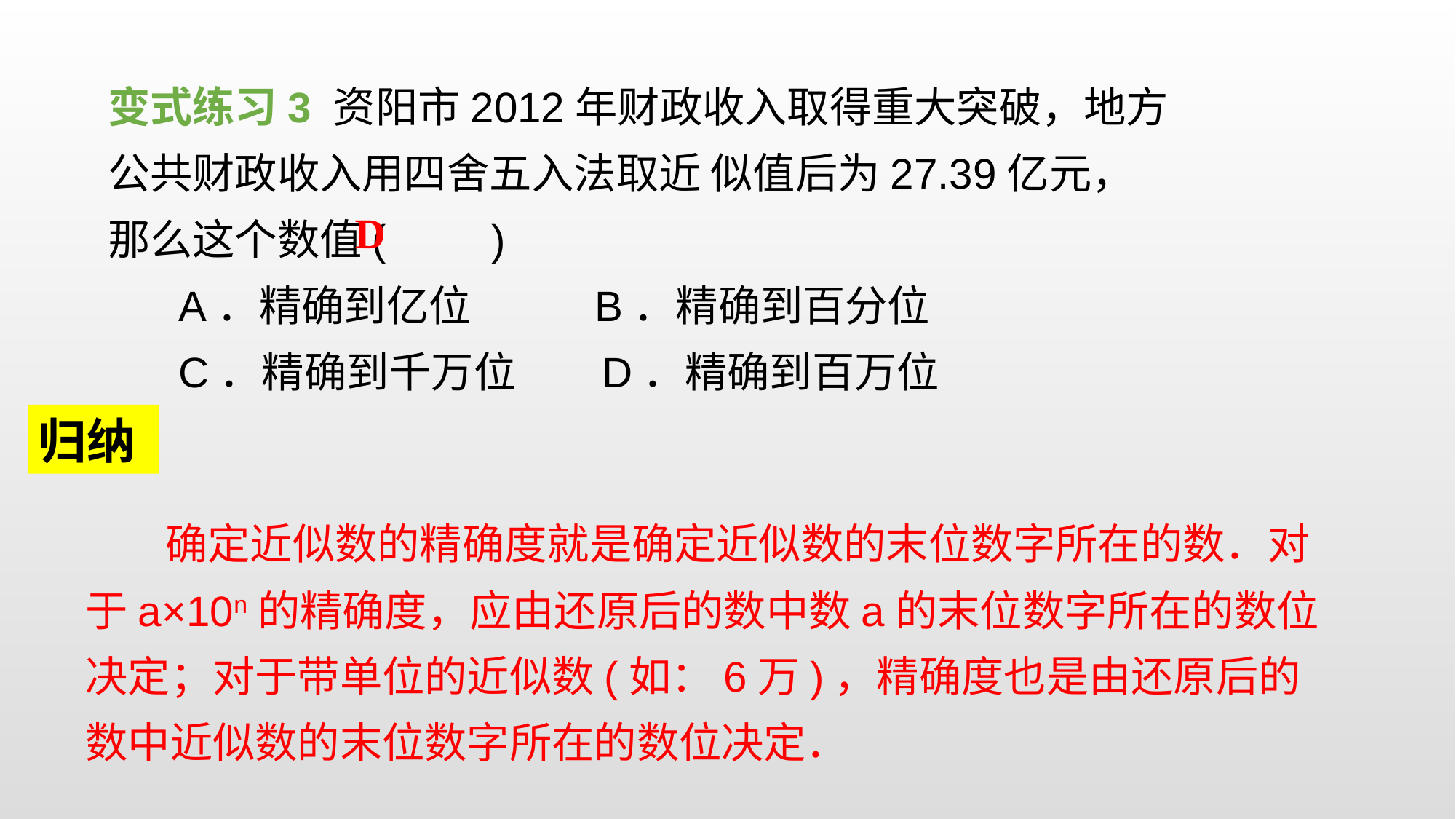

变式练习3 资阳市2012年财政收入取得重大突破，地方公共财政收入用四舍五入法取近 似值后为27.39亿元，那么这个数值(　　)
      A．精确到亿位            B．精确到百分位
      C．精确到千万位        D．精确到百万位
D
归纳
        确定近似数的精确度就是确定近似数的末位数字所在的数．对于a×10n的精确度，应由还原后的数中数a的末位数字所在的数位决定；对于带单位的近似数(如：6万)，精确度也是由还原后的数中近似数的末位数字所在的数位决定．